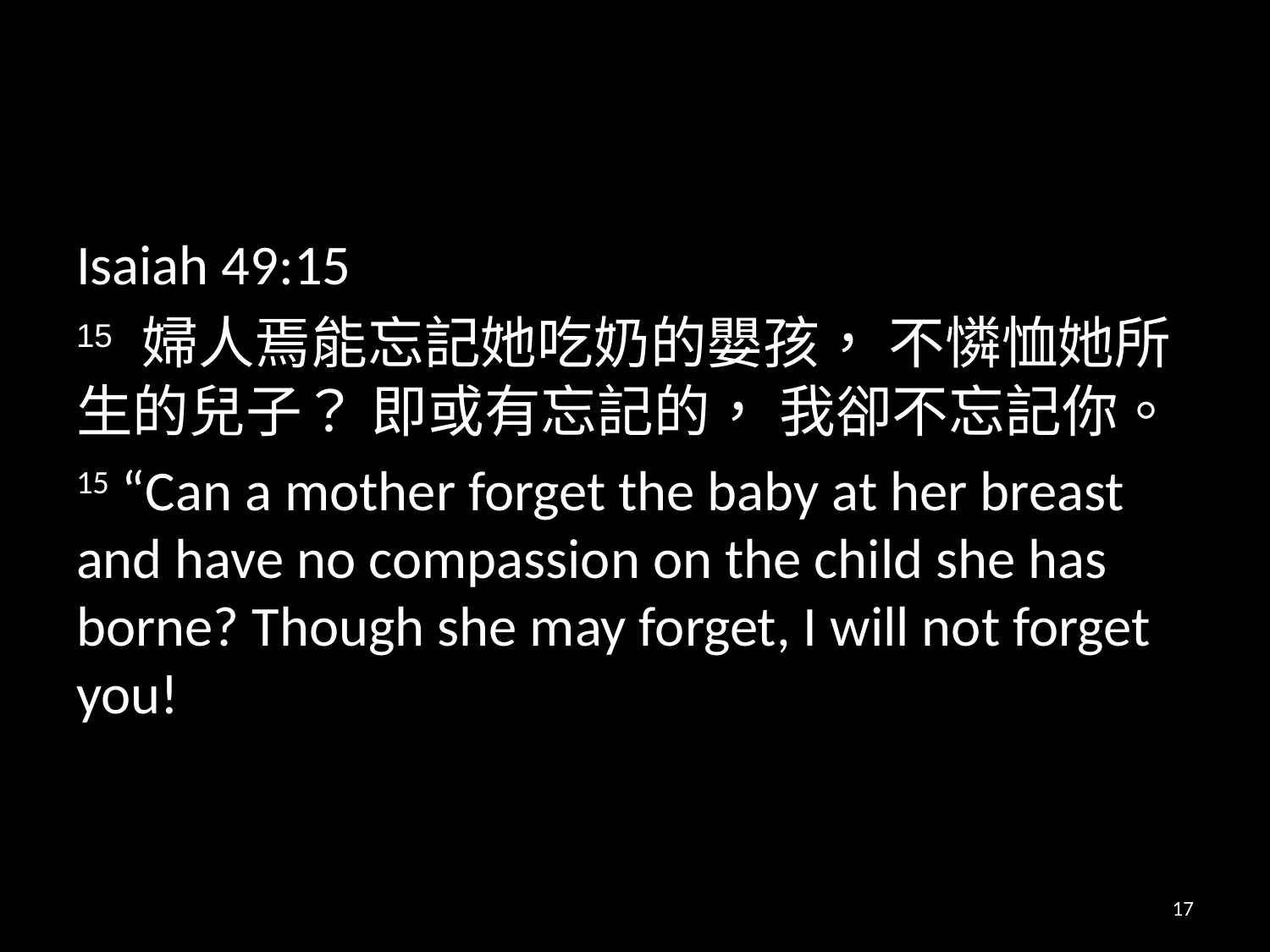

#
Isaiah 49:15
15 婦人焉能忘記她吃奶的嬰孩， 不憐恤她所生的兒子？ 即或有忘記的， 我卻不忘記你。
15 “Can a mother forget the baby at her breast and have no compassion on the child she has borne? Though she may forget, I will not forget you!

17